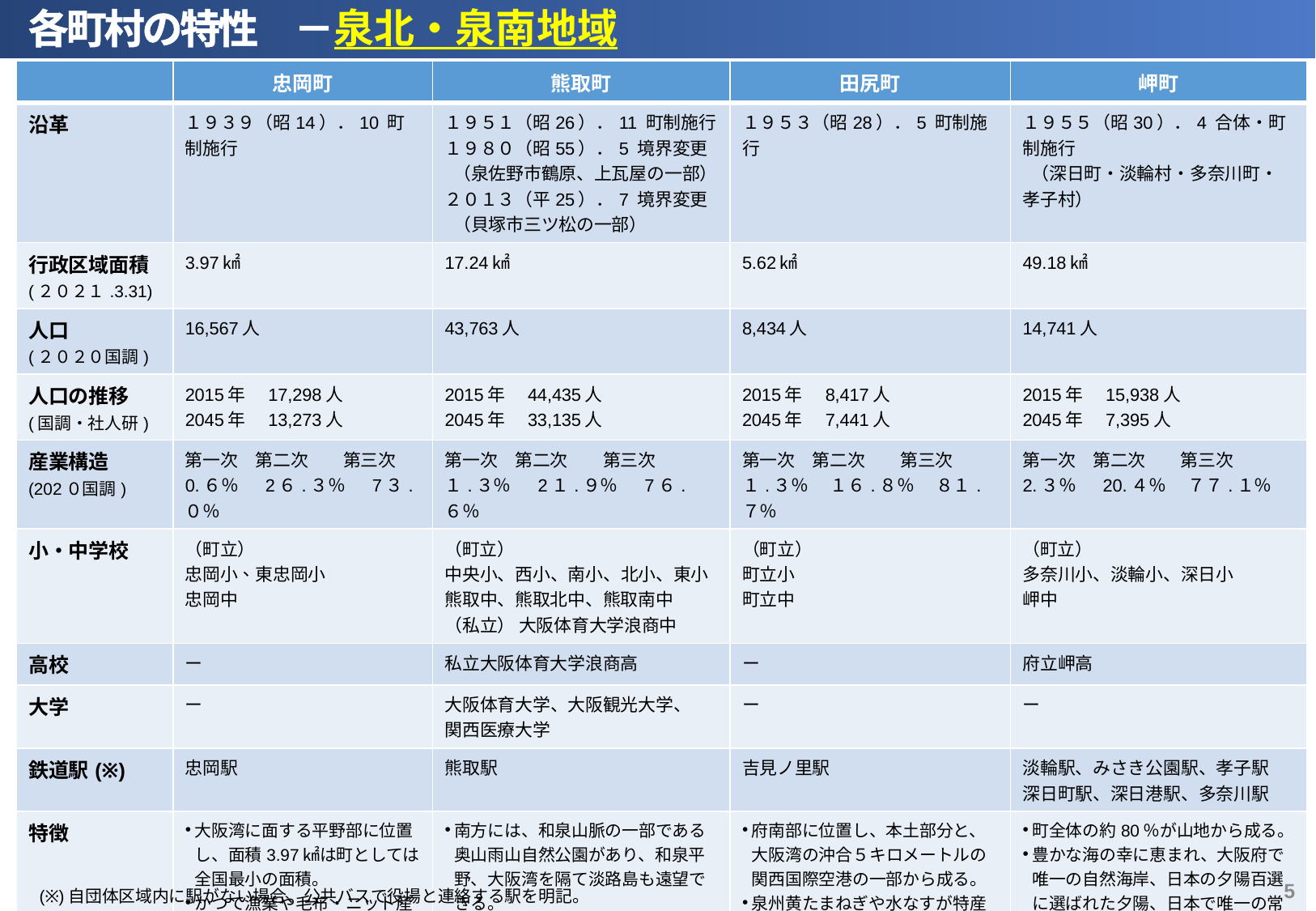

各町村の特性　－泉北・泉南地域

|  | 忠岡町 | 熊取町 | 田尻町 | 岬町 |
| --- | --- | --- | --- | --- |
| 沿革 | １９３９（昭14）．10 町制施行 | １９５１（昭26）．11 町制施行 １９８０（昭55）．5 境界変更 （泉佐野市鶴原、上瓦屋の一部） ２０１３（平25）．7 境界変更 （貝塚市三ツ松の一部） | １９５３（昭28）．5 町制施行 | １９５５（昭30）．4 合体・町制施行 （深日町・淡輪村・多奈川町・孝子村） |
| 行政区域面積 (２０２１.3.31) | 3.97㎢ | 17.24㎢ | 5.62㎢ | 49.18㎢ |
| 人口 (２０２０国調) | 16,567人 | 43,763人 | 8,434人 | 14,741人 |
| 人口の推移 (国調・社人研) | 2015年　17,298人 2045年　13,273人 | 2015年　44,435人 2045年　33,135人 | 2015年　8,417人 2045年　7,441人 | 2015年　15,938人 2045年　7,395人 |
| 産業構造 (202０国調) | 第一次　第二次　　第三次 0.６％　 2６.３％　 7３.０％ | 第一次　第二次　　第三次 １.３％　 2１.９％　 7６.６％ | 第一次　第二次　　第三次 １.３％　 １６.８％　 ８１.７％ | 第一次　第二次　　第三次 2.３％　 20.４％　 ７７.１％ |
| 小・中学校 | （町立） 忠岡小、東忠岡小 忠岡中 | （町立） 中央小、西小、南小、北小、東小 熊取中、熊取北中、熊取南中 （私立） 大阪体育大学浪商中 | （町立） 町立小 町立中 | （町立） 多奈川小、淡輪小、深日小 岬中 |
| 高校 | ー | 私立大阪体育大学浪商高 | ー | 府立岬高 |
| 大学 | ー | 大阪体育大学、大阪観光大学、 関西医療大学 | ー | ー |
| 鉄道駅(※) | 忠岡駅 | 熊取駅 | 吉見ノ里駅 | 淡輪駅、みさき公園駅、孝子駅 深日町駅、深日港駅、多奈川駅 |
| 特徴 | 大阪湾に面する平野部に位置し、面積3.97㎢は町としては全国最小の面積。 かつて漁業や毛布・ニット産業が盛んであったが、近年は、工場跡地や田畑がまとまった住宅地や大型商業施設に変わりつつあり、中小繊維工業の町から文教住宅都市として変貌。 | 南方には、和泉山脈の一部である奥山雨山自然公園があり、和泉平野、大阪湾を隔て淡路島も遠望できる。 水なす、玉ねぎなどが栽培され、特産野菜として全国の市場へ出荷。繊維産業では、綿スフ織物とタオル生産が中心で、高付加価値な製品づくりに力が注がれている。 | 府南部に位置し、本土部分と、大阪湾の沖合５キロメートルの関西国際空港の一部から成る。 泉州黄たまねぎや水なすが特産品として有名な他、日曜朝市や田尻歴史館が魅力的な観光資源として挙げられる。 | 町全体の約80％が山地から成る。 豊かな海の幸に恵まれ、大阪府で唯一の自然海岸、日本の夕陽百選に選ばれた夕陽、日本で唯一の常設ビーチバレーコート、そして、遠方からの人気も高い海釣り公園がある一方、春にはあたご山につつじや桜が咲き乱れ、秋には多目的公園の紅葉が美しく立ち並ぶ風光明媚な町である。 |
5
(※)自団体区域内に駅がない場合、公共バスで役場と連絡する駅を明記。